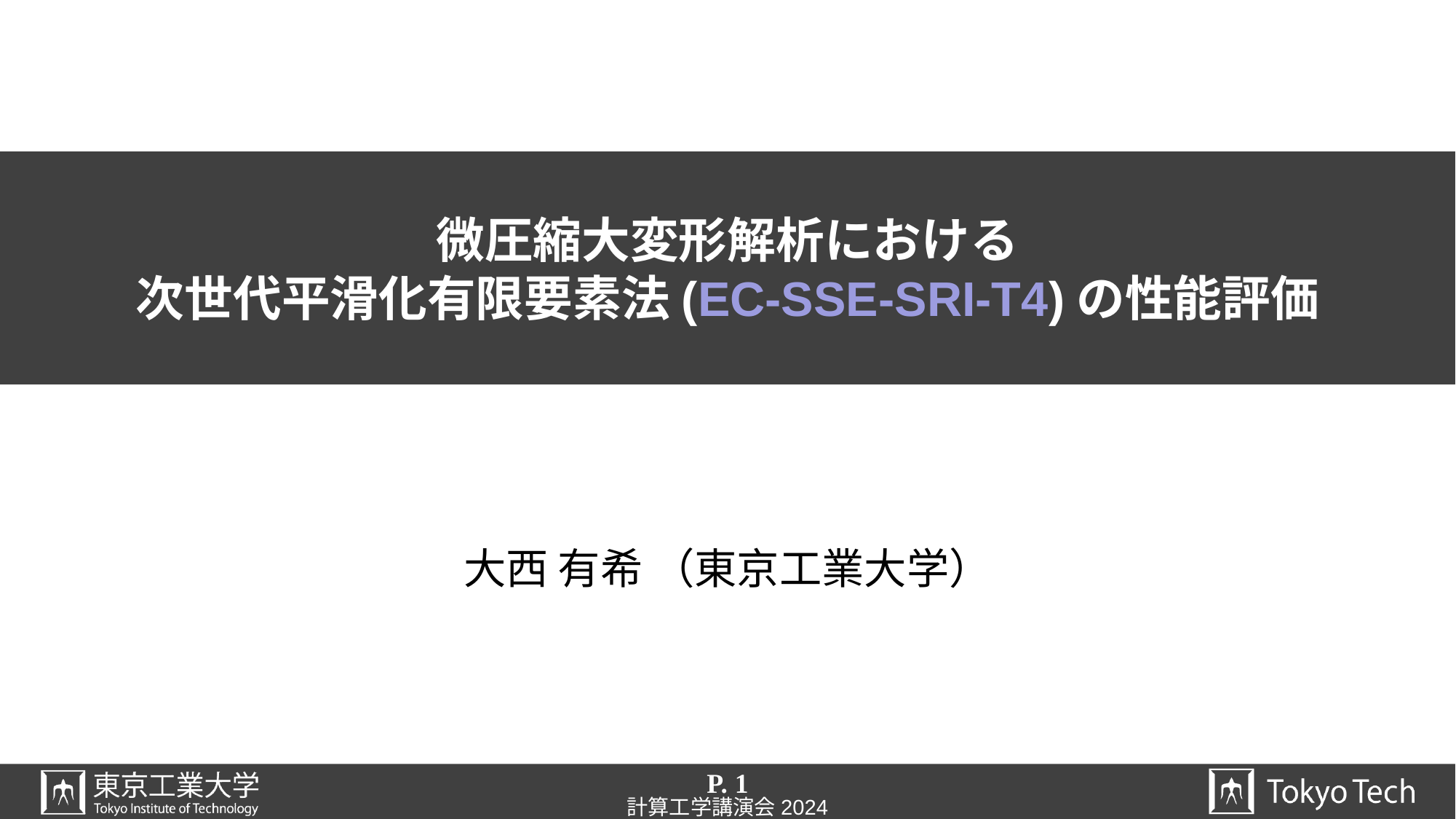

# 微圧縮大変形解析における 次世代平滑化有限要素法(EC-SSE-SRI-T4)の性能評価
大西 有希 （東京工業大学）
P. 1